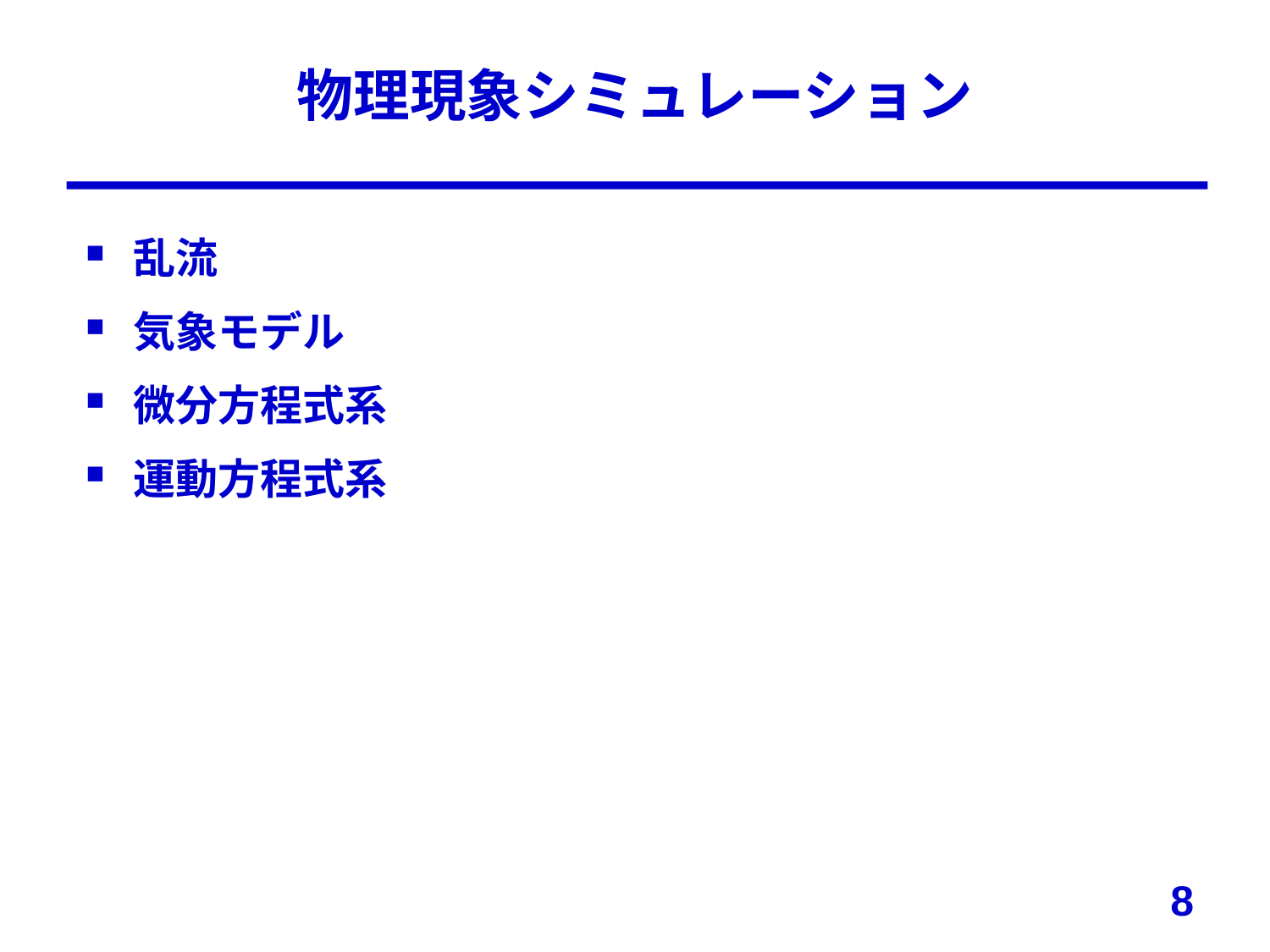

# 物理現象シミュレーション
乱流
気象モデル
微分方程式系
運動方程式系
8